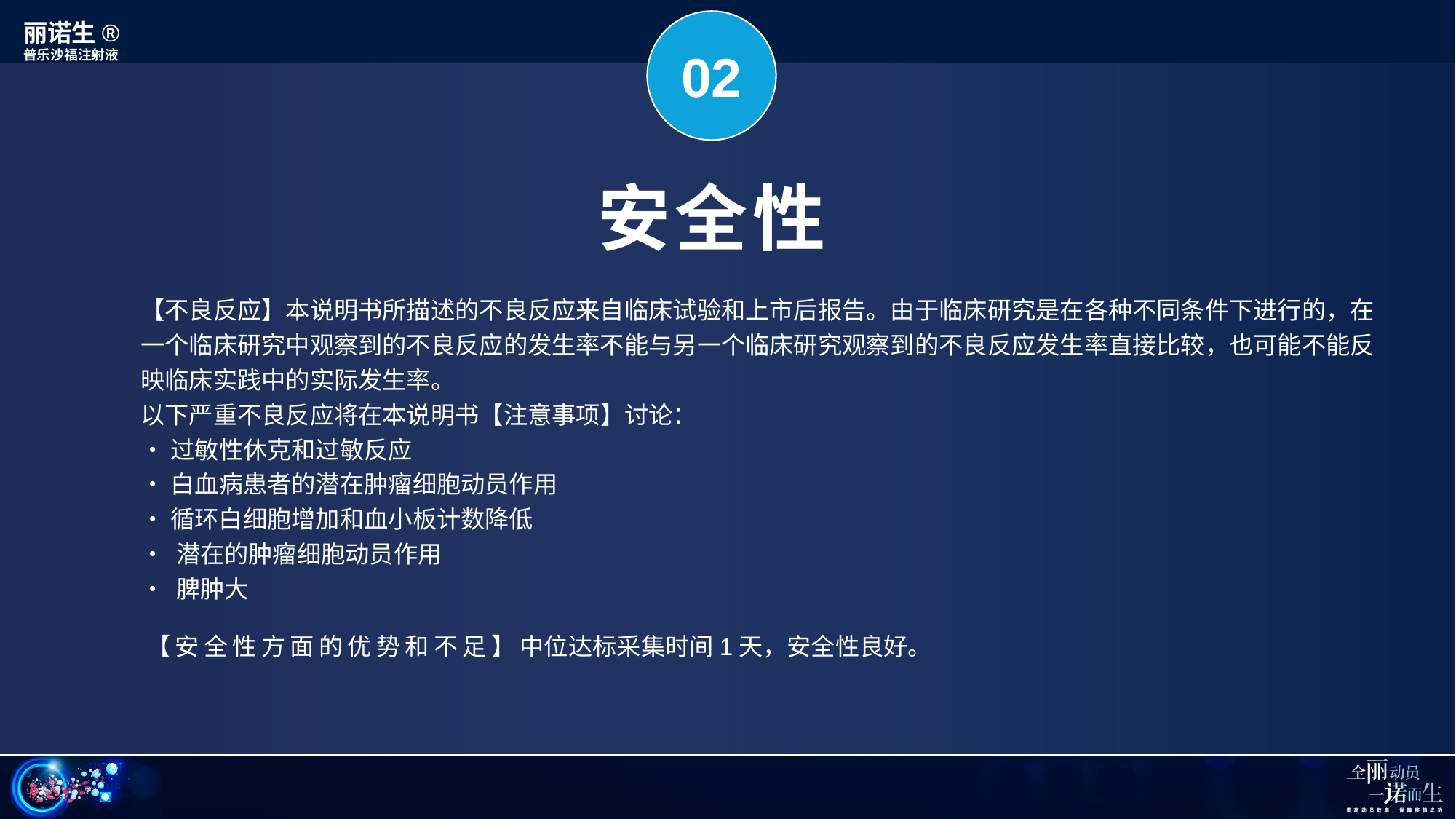

丽诺生®
普乐沙福注射液
02

安全性
【不良反应】本说明书所描述的不良反应来自临床试验和上市后报告。由于临床研究是在各种不同条件下进行的，在一个临床研究中观察到的不良反应的发生率不能与另一个临床研究观察到的不良反应发生率直接比较，也可能不能反映临床实践中的实际发生率。
以下严重不良反应将在本说明书【注意事项】讨论：
•过敏性休克和过敏反应
•白血病患者的潜在肿瘤细胞动员作用
•循环白细胞增加和血小板计数降低
• 潜在的肿瘤细胞动员作用
• 脾肿大
【安全性方面的优势和不足】中位达标采集时间1天，安全性良好。